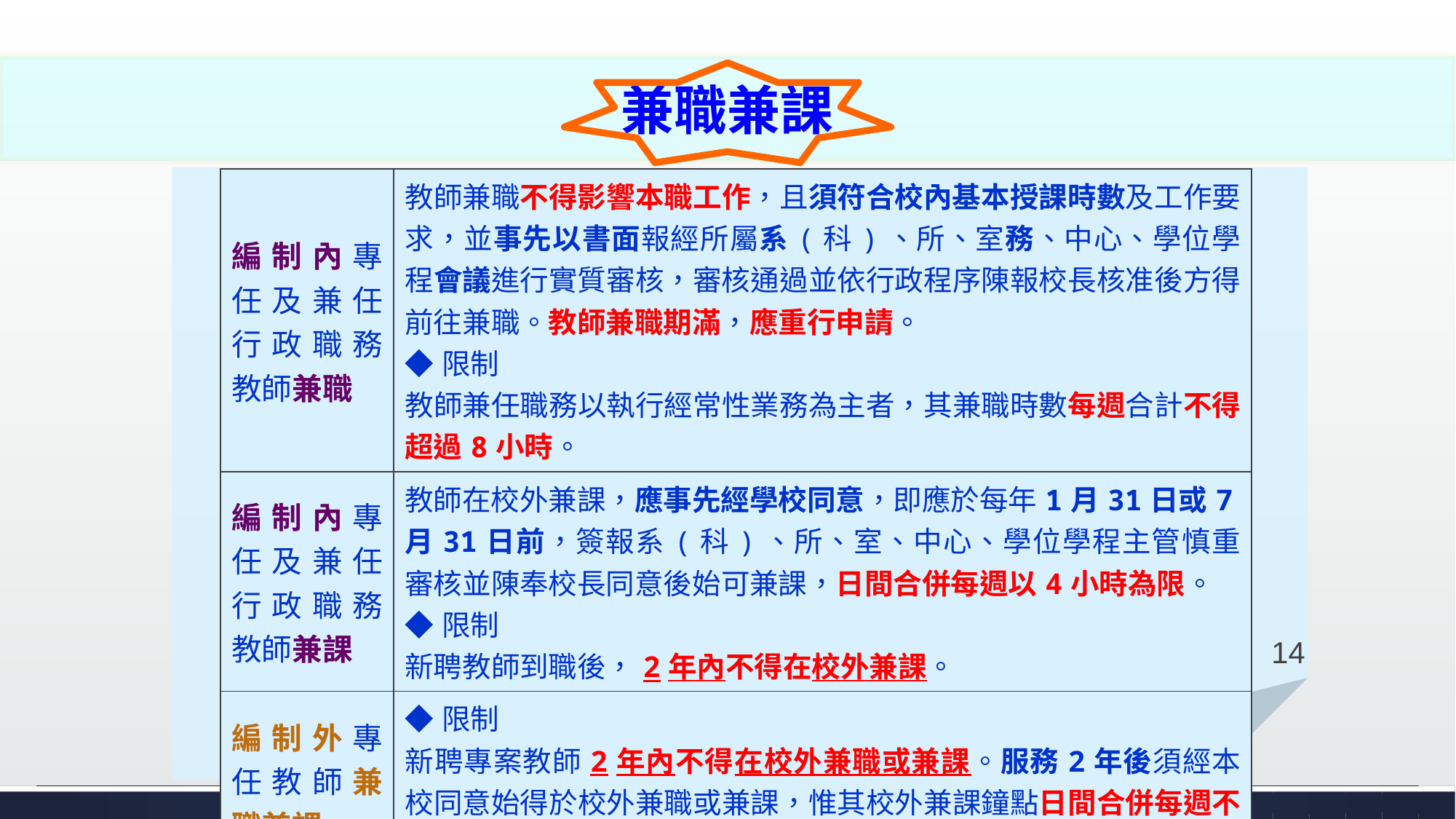

兼職兼課

| 編制內專任及兼任行政職務教師兼職 | 教師兼職不得影響本職工作，且須符合校內基本授課時數及工作要求，並事先以書面報經所屬系(科)、所、室務、中心、學位學程會議進行實質審核，審核通過並依行政程序陳報校長核准後方得前往兼職。教師兼職期滿，應重行申請。 ◆限制 教師兼任職務以執行經常性業務為主者，其兼職時數每週合計不得超過8小時。 |
| --- | --- |
| 編制內專任及兼任行政職務教師兼課 | 教師在校外兼課，應事先經學校同意，即應於每年1月31日或7月31日前，簽報系(科)、所、室、中心、學位學程主管慎重審核並陳奉校長同意後始可兼課，日間合併每週以4小時為限。 ◆限制 新聘教師到職後，2年內不得在校外兼課。 |
| 編制外專任教師兼職兼課 | ◆限制 新聘專案教師2年內不得在校外兼職或兼課。服務2年後須經本校同意始得於校外兼職或兼課，惟其校外兼課鐘點日間合併每週不得逾4小時。 |

#
14